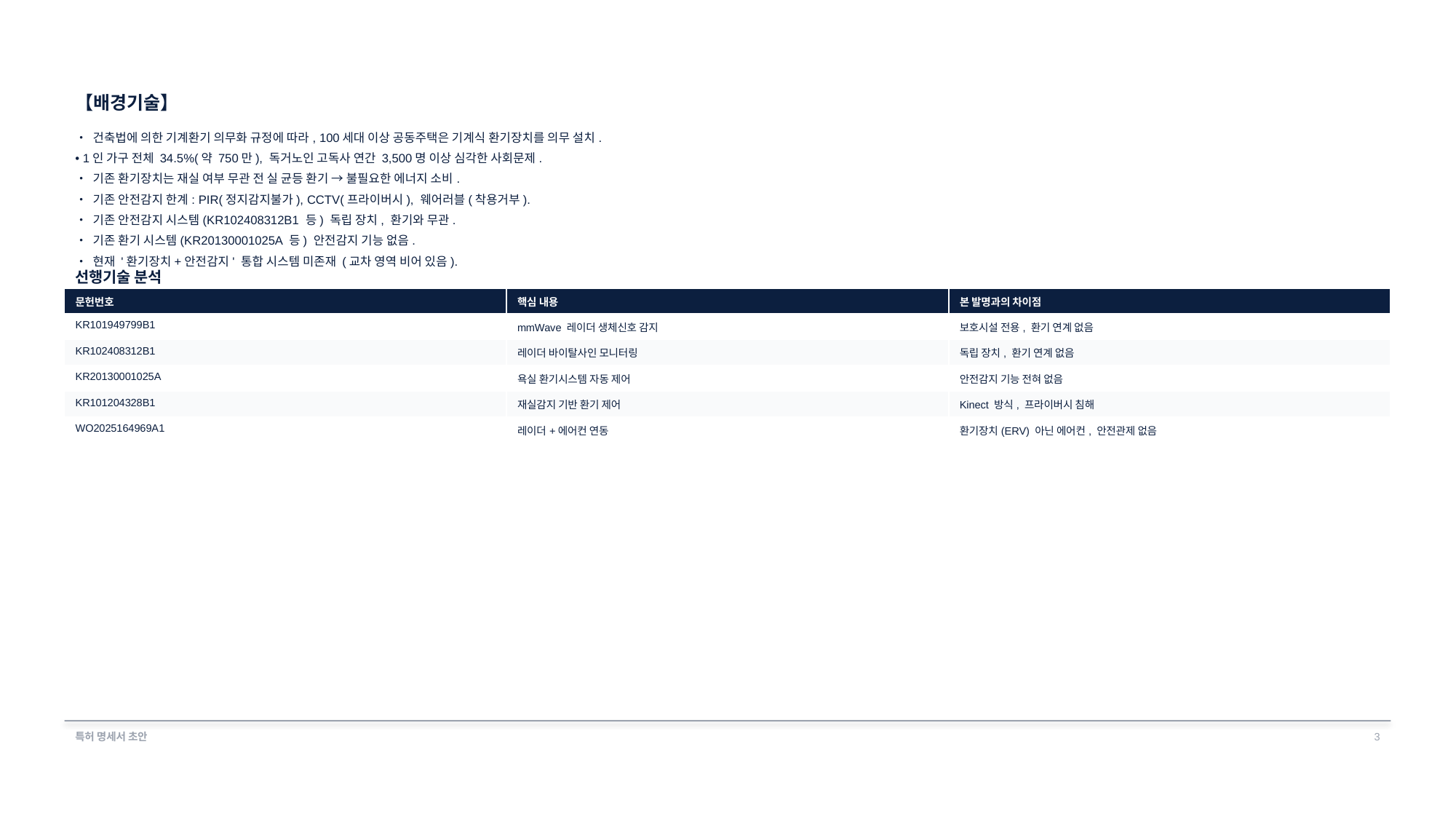

【배경기술】
• 건축법에 의한 기계환기 의무화 규정에 따라, 100세대 이상 공동주택은 기계식 환기장치를 의무 설치.
• 1인 가구 전체 34.5%(약 750만), 독거노인 고독사 연간 3,500명 이상 심각한 사회문제.
• 기존 환기장치는 재실 여부 무관 전 실 균등 환기 → 불필요한 에너지 소비.
• 기존 안전감지 한계: PIR(정지감지불가), CCTV(프라이버시), 웨어러블(착용거부).
• 기존 안전감지 시스템(KR102408312B1 등) 독립 장치, 환기와 무관.
• 기존 환기 시스템(KR20130001025A 등) 안전감지 기능 없음.
• 현재 '환기장치+안전감지' 통합 시스템 미존재 (교차 영역 비어 있음).
선행기술 분석
| 문헌번호 | 핵심 내용 | 본 발명과의 차이점 |
| --- | --- | --- |
| KR101949799B1 | mmWave 레이더 생체신호 감지 | 보호시설 전용, 환기 연계 없음 |
| KR102408312B1 | 레이더 바이탈사인 모니터링 | 독립 장치, 환기 연계 없음 |
| KR20130001025A | 욕실 환기시스템 자동 제어 | 안전감지 기능 전혀 없음 |
| KR101204328B1 | 재실감지 기반 환기 제어 | Kinect 방식, 프라이버시 침해 |
| WO2025164969A1 | 레이더+에어컨 연동 | 환기장치(ERV) 아닌 에어컨, 안전관제 없음 |

특허 명세서 초안
3